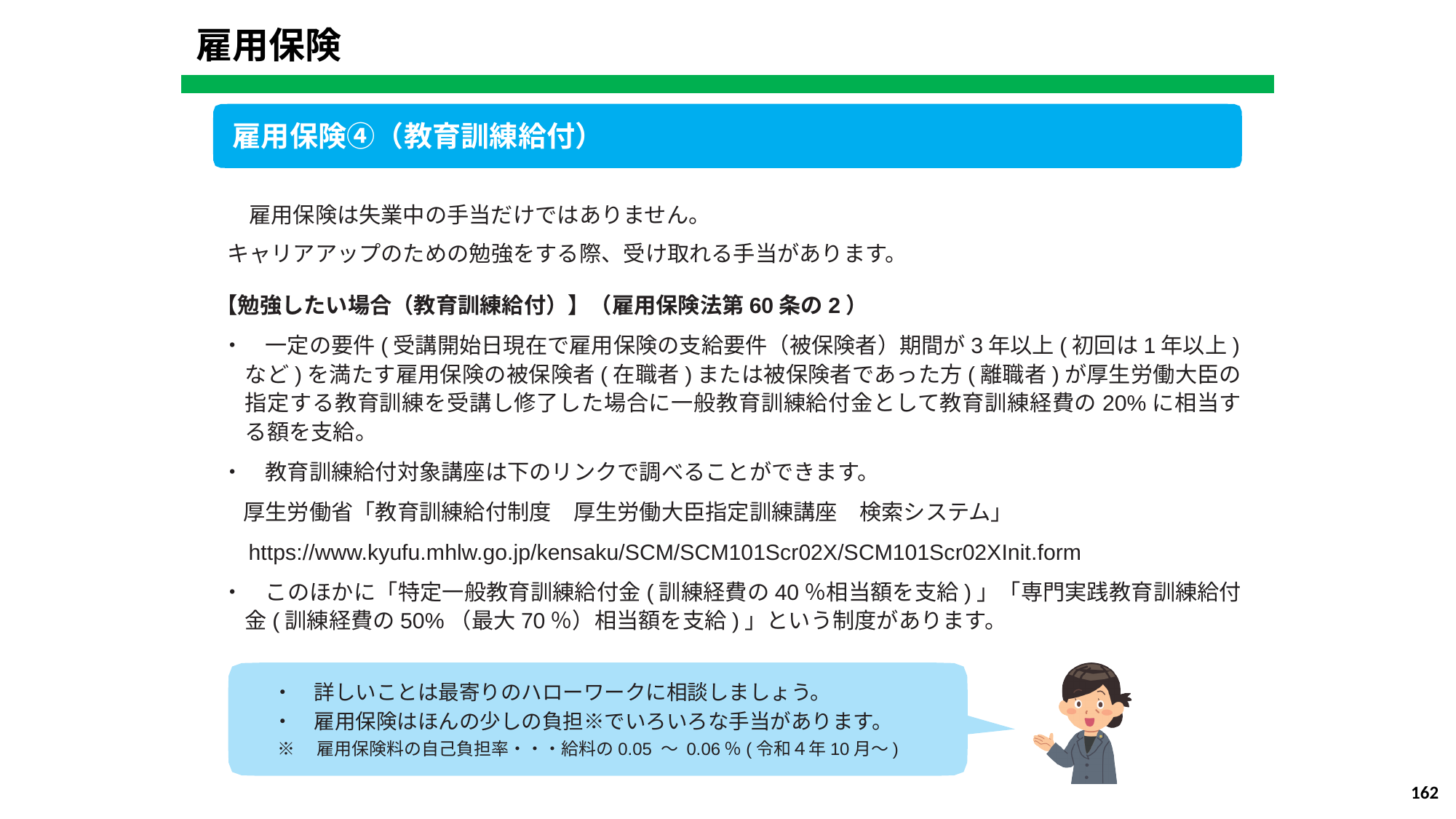

雇用保険

雇用保険④（教育訓練給付）
　雇用保険は失業中の手当だけではありません。
キャリアアップのための勉強をする際、受け取れる手当があります。
【勉強したい場合（教育訓練給付）】（雇用保険法第60条の2）
・　一定の要件(受講開始日現在で雇用保険の支給要件（被保険者）期間が3年以上(初回は1年以上)など)を満たす雇用保険の被保険者(在職者)または被保険者であった方(離職者)が厚生労働大臣の指定する教育訓練を受講し修了した場合に一般教育訓練給付金として教育訓練経費の20%に相当する額を支給。
・　教育訓練給付対象講座は下のリンクで調べることができます。
　厚生労働省「教育訓練給付制度　厚生労働大臣指定訓練講座　検索システム」
　https://www.kyufu.mhlw.go.jp/kensaku/SCM/SCM101Scr02X/SCM101Scr02XInit.form
・　このほかに「特定一般教育訓練給付金(訓練経費の40％相当額を支給)」「専門実践教育訓練給付金(訓練経費の50%（最大70％）相当額を支給)」という制度があります。

・　詳しいことは最寄りのハローワークに相談しましょう。
・　雇用保険はほんの少しの負担※でいろいろな手当があります。
※　雇用保険料の自己負担率・・・給料の0.05 ～ 0.06％(令和４年10月～)
162